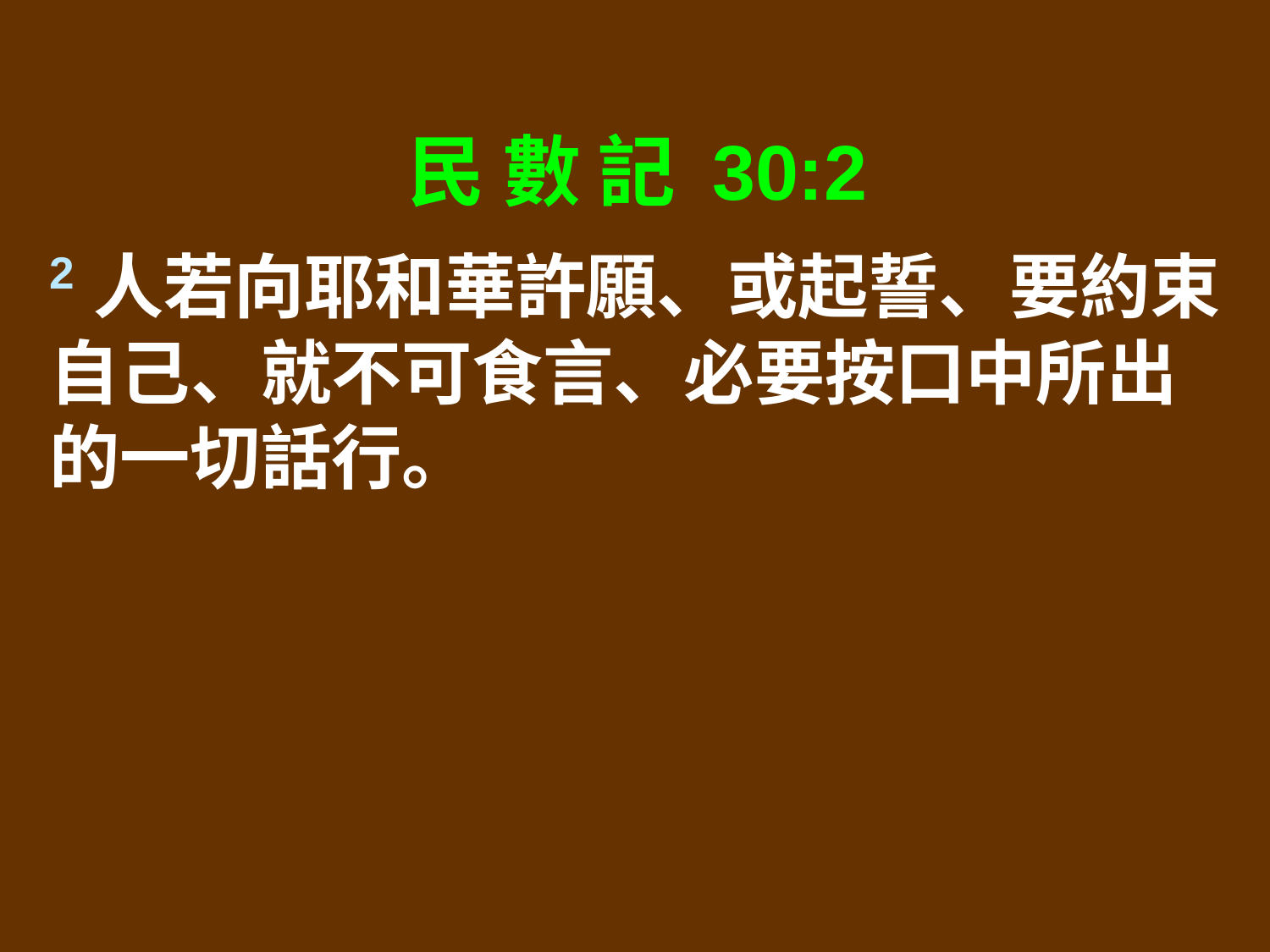

民 數 記 30:2
2人若向耶和華許願、或起誓、要約束自己、就不可食言、必要按口中所出的一切話行。